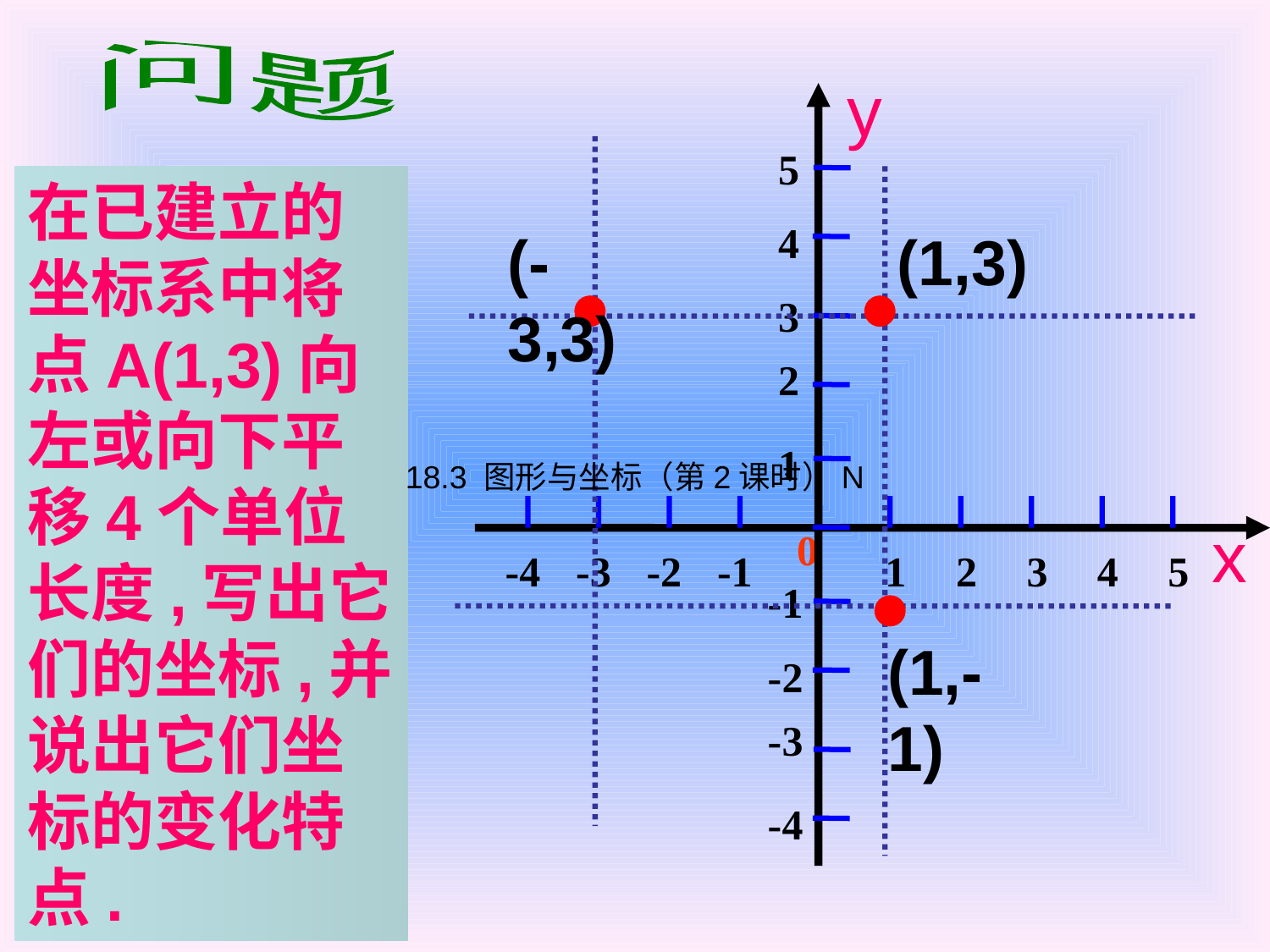

问题
y

5

4
3

2
1

-1

-2
-3

-4

-4
-3
-2
-1
1
2
3
4
5
0
x

在已建立的坐标系中将点A(1,3)向左或向下平移4个单位长度,写出它们的坐标,并说出它们坐标的变化特点.

(-3,3)
(1,3)

18.3 图形与坐标（第2课时）N

(1,-1)